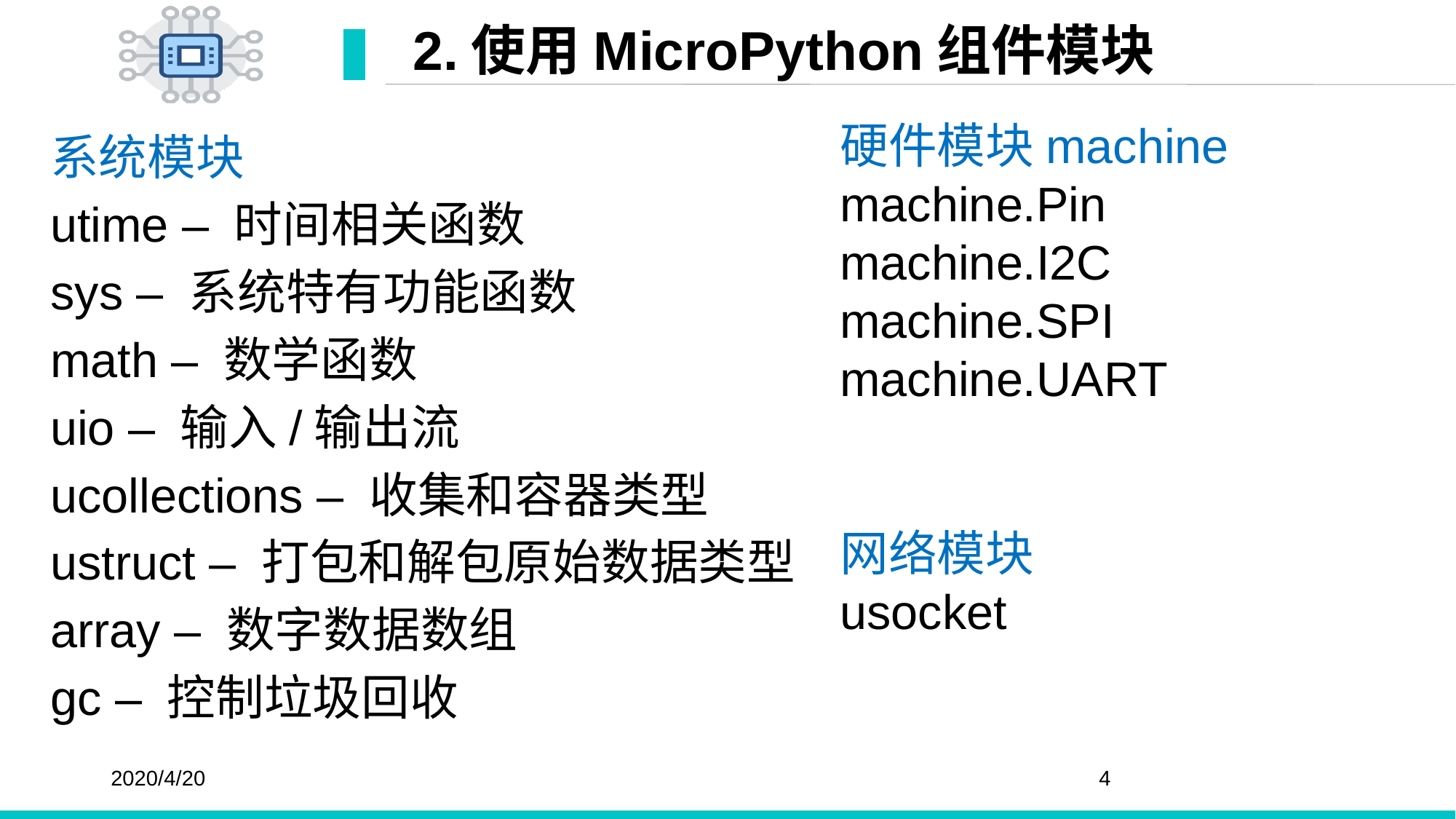

# 2.使用MicroPython组件模块
硬件模块machine
machine.Pin
machine.I2C
machine.SPI
machine.UART

网络模块
usocket
系统模块
utime – 时间相关函数
sys – 系统特有功能函数
math – 数学函数
uio – 输入/输出流
ucollections – 收集和容器类型
ustruct – 打包和解包原始数据类型
array – 数字数据数组
gc – 控制垃圾回收

2020/4/20
4